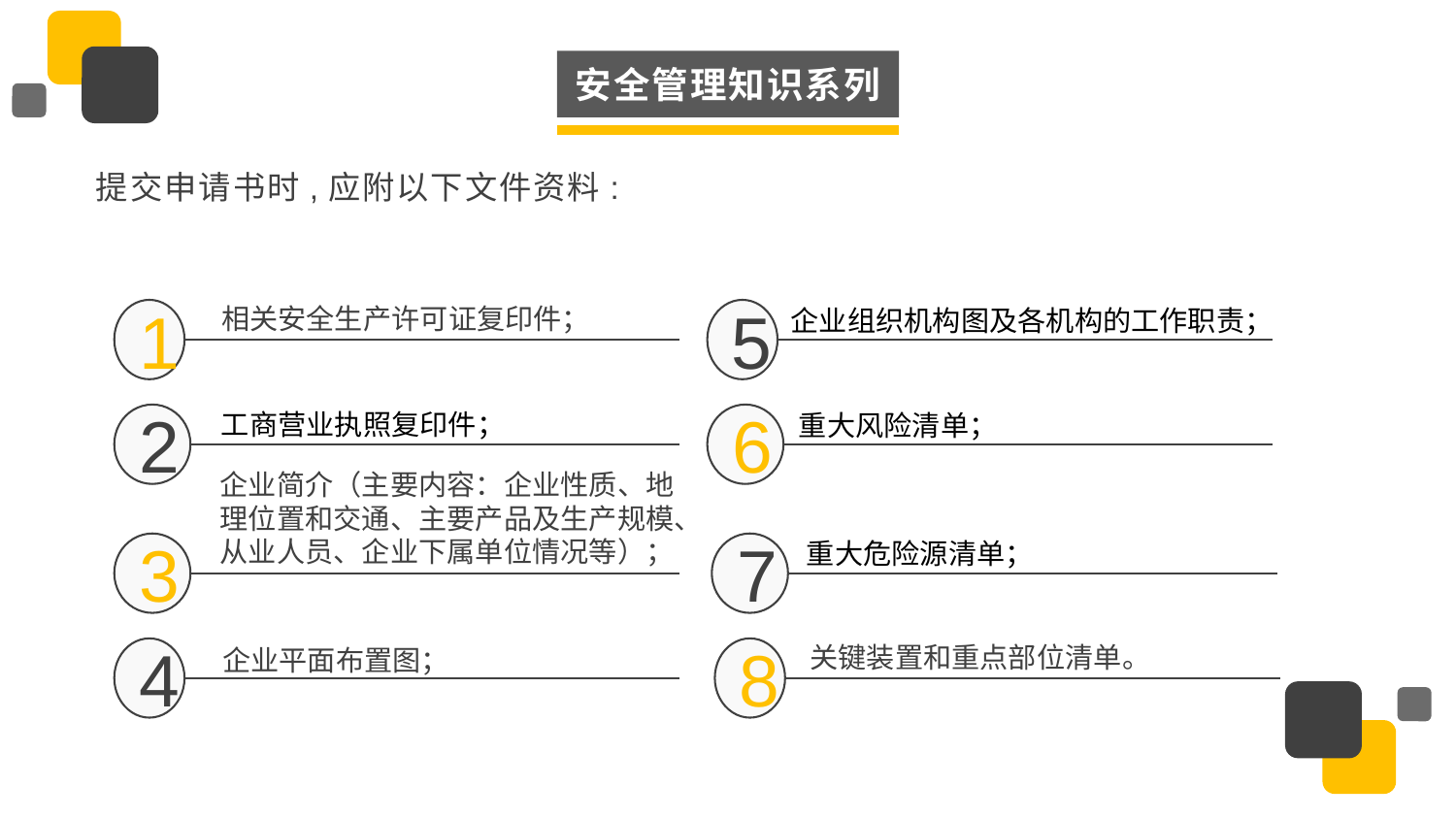

安全管理知识系列
提交申请书时,应附以下文件资料:
相关安全生产许可证复印件；
企业组织机构图及各机构的工作职责；
1
5
工商营业执照复印件；
重大风险清单；
2
6
企业简介（主要内容：企业性质、地理位置和交通、主要产品及生产规模、从业人员、企业下属单位情况等）；
重大危险源清单；
3
7
关键装置和重点部位清单。
企业平面布置图；
4
8